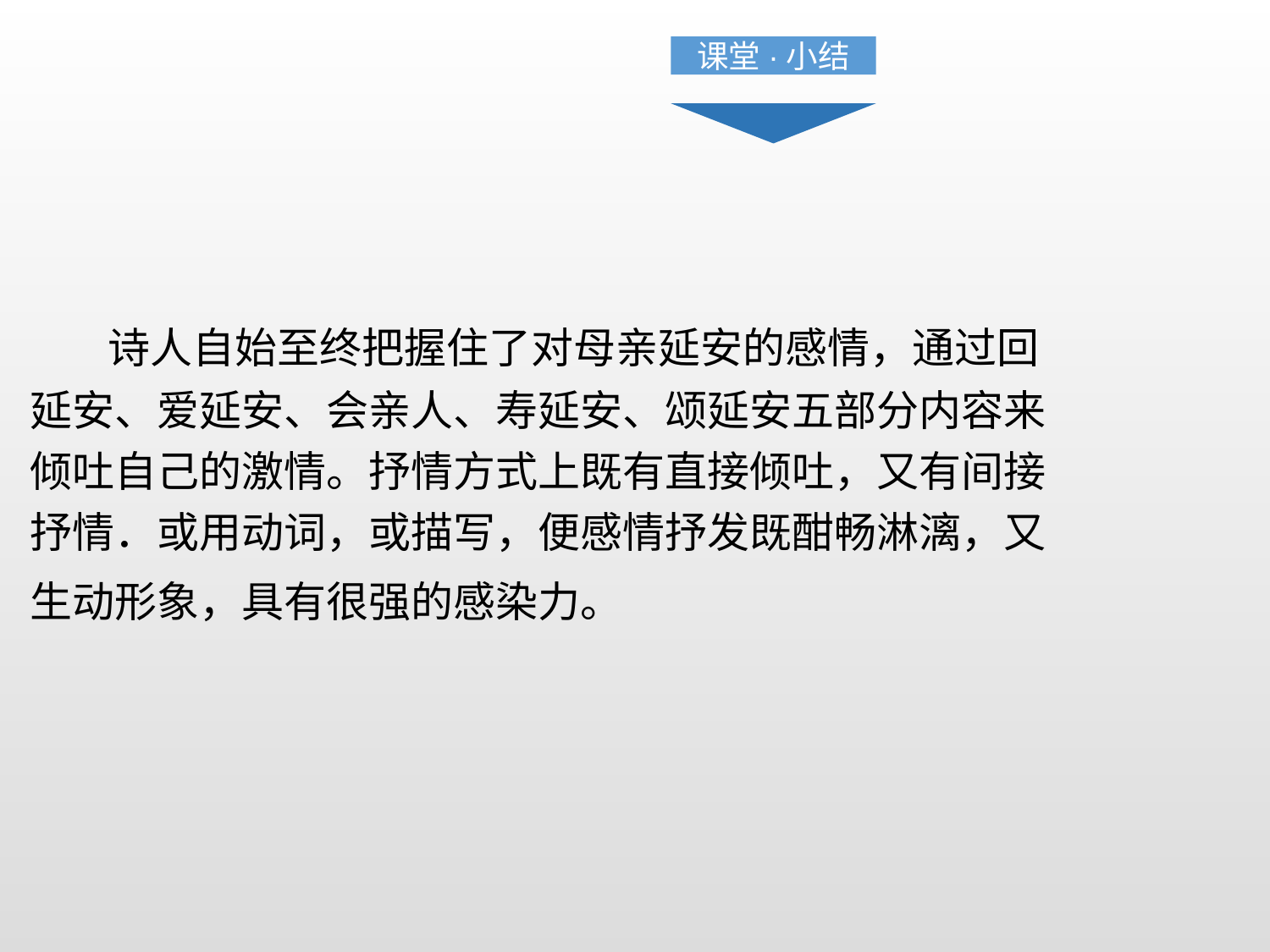

课堂·小结

      诗人自始至终把握住了对母亲延安的感情，通过回延安、爱延安、会亲人、寿延安、颂延安五部分内容来倾吐自己的激情。抒情方式上既有直接倾吐，又有间接抒情．或用动词，或描写，便感情抒发既酣畅淋漓，又生动形象，具有很强的感染力。